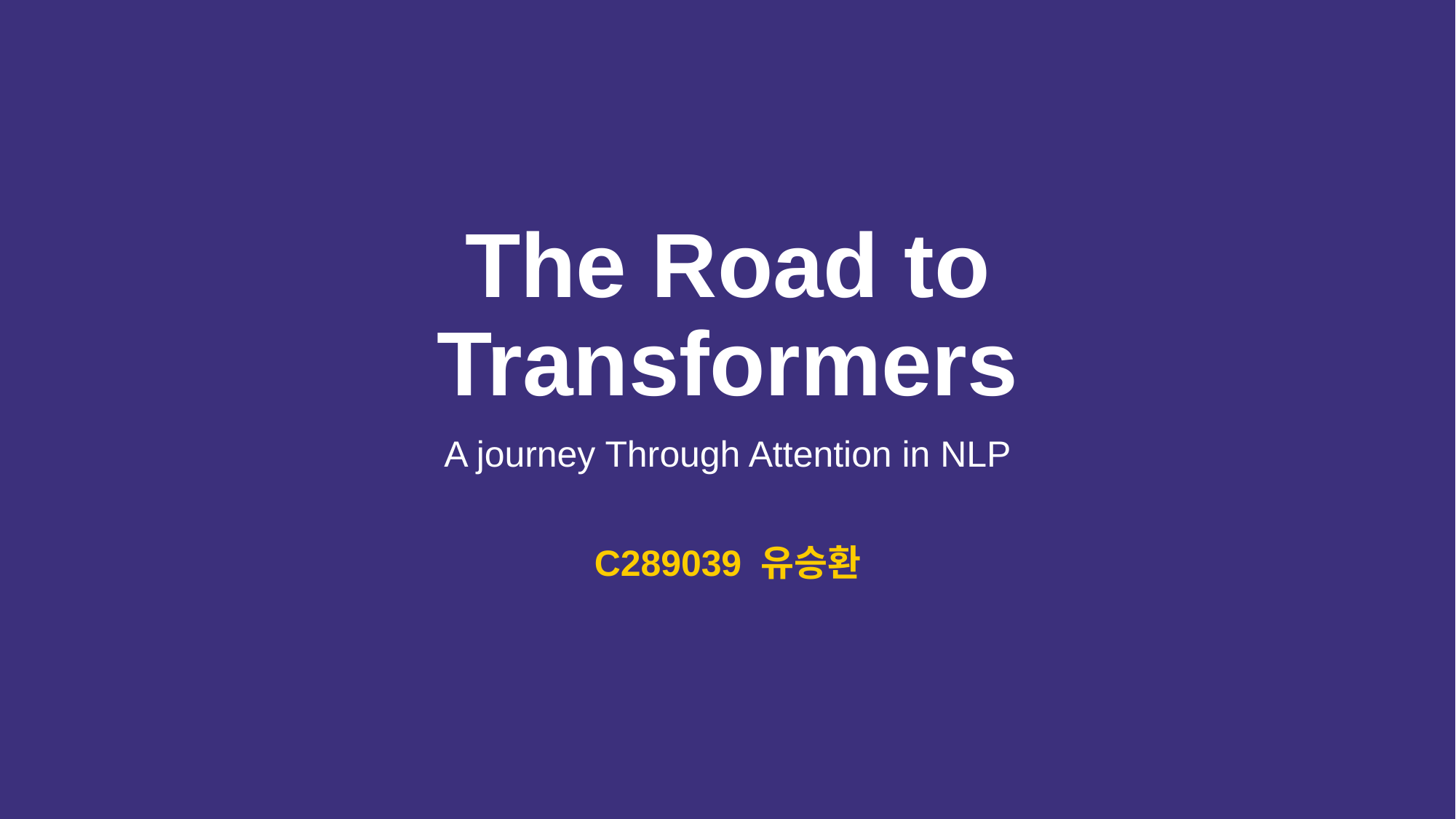

# The Road to Transformers
A journey Through Attention in NLP

C289039 유승환